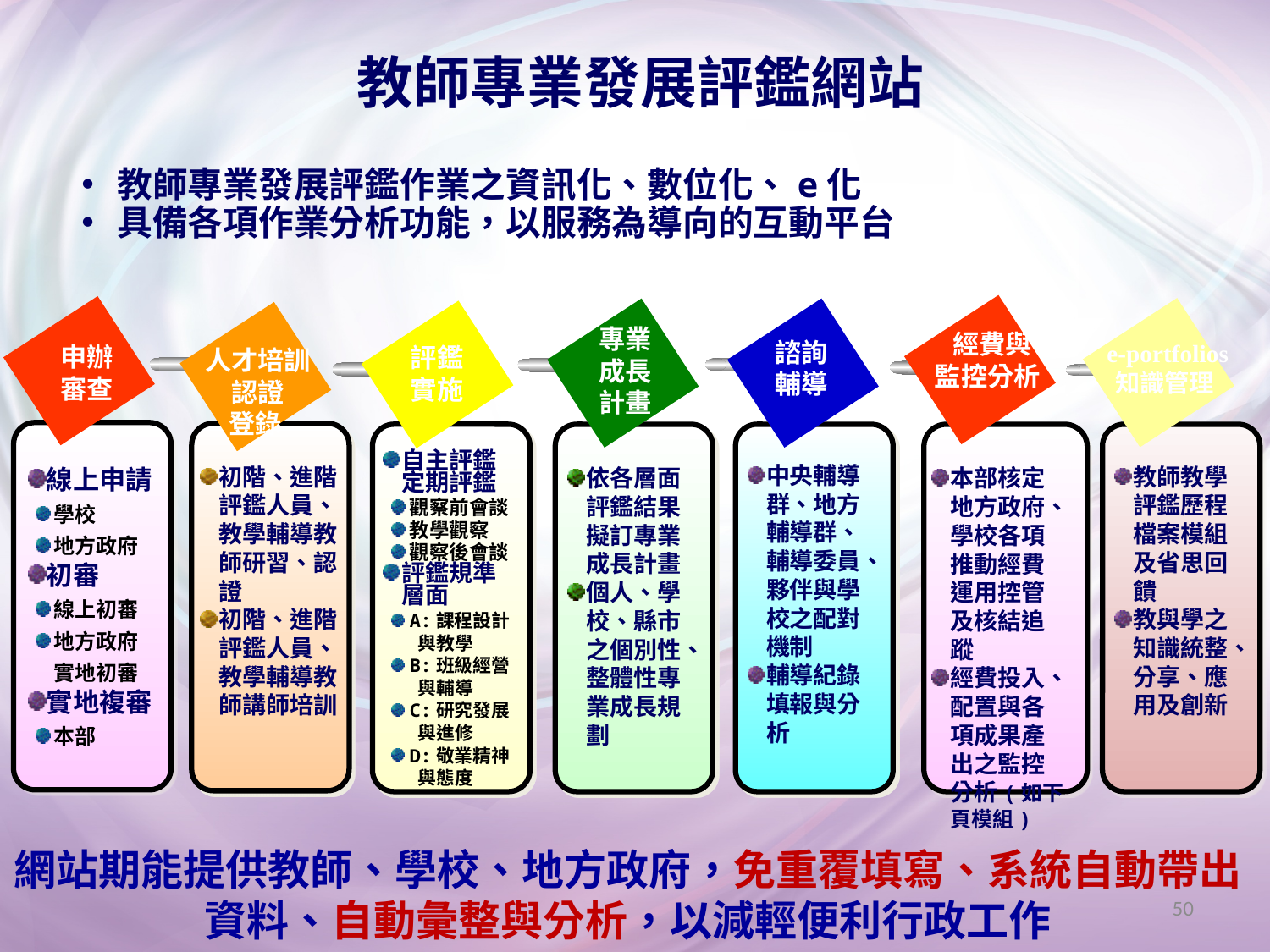

# 教師專業發展評鑑網站

教師專業發展評鑑作業之資訊化、數位化、e化
具備各項作業分析功能，以服務為導向的互動平台

專業成長計畫

  經費與監控分析
諮詢輔導
 e-portfolios
知識管理
申辦
審查
評鑑
實施
人才培訓認證
登錄

自主評鑑
定期評鑑
觀察前會談
教學觀察
觀察後會談
評鑑規準
層面
A:課程設計
  與教學
B:班級經營
  與輔導
C:研究發展
  與進修
D:敬業精神
  與態度
中央輔導群、地方輔導群、輔導委員、夥伴與學校之配對機制
輔導紀錄填報與分析

初階、進階評鑑人員、教學輔導教師研習、認證
初階、進階評鑑人員、教學輔導教師講師培訓
教師教學評鑑歷程檔案模組及省思回饋
教與學之知識統整、分享、應用及創新
線上申請
學校
地方政府
初審
線上初審
地方政府實地初審
實地複審
本部
依各層面評鑑結果擬訂專業成長計畫
個人、學校、縣市之個別性、整體性專業成長規劃
本部核定地方政府、學校各項推動經費運用控管及核結追蹤
經費投入、配置與各項成果產出之監控分析(如下頁模組)
網站期能提供教師、學校、地方政府，免重覆填寫、系統自動帶出資料、自動彙整與分析，以減輕便利行政工作
50